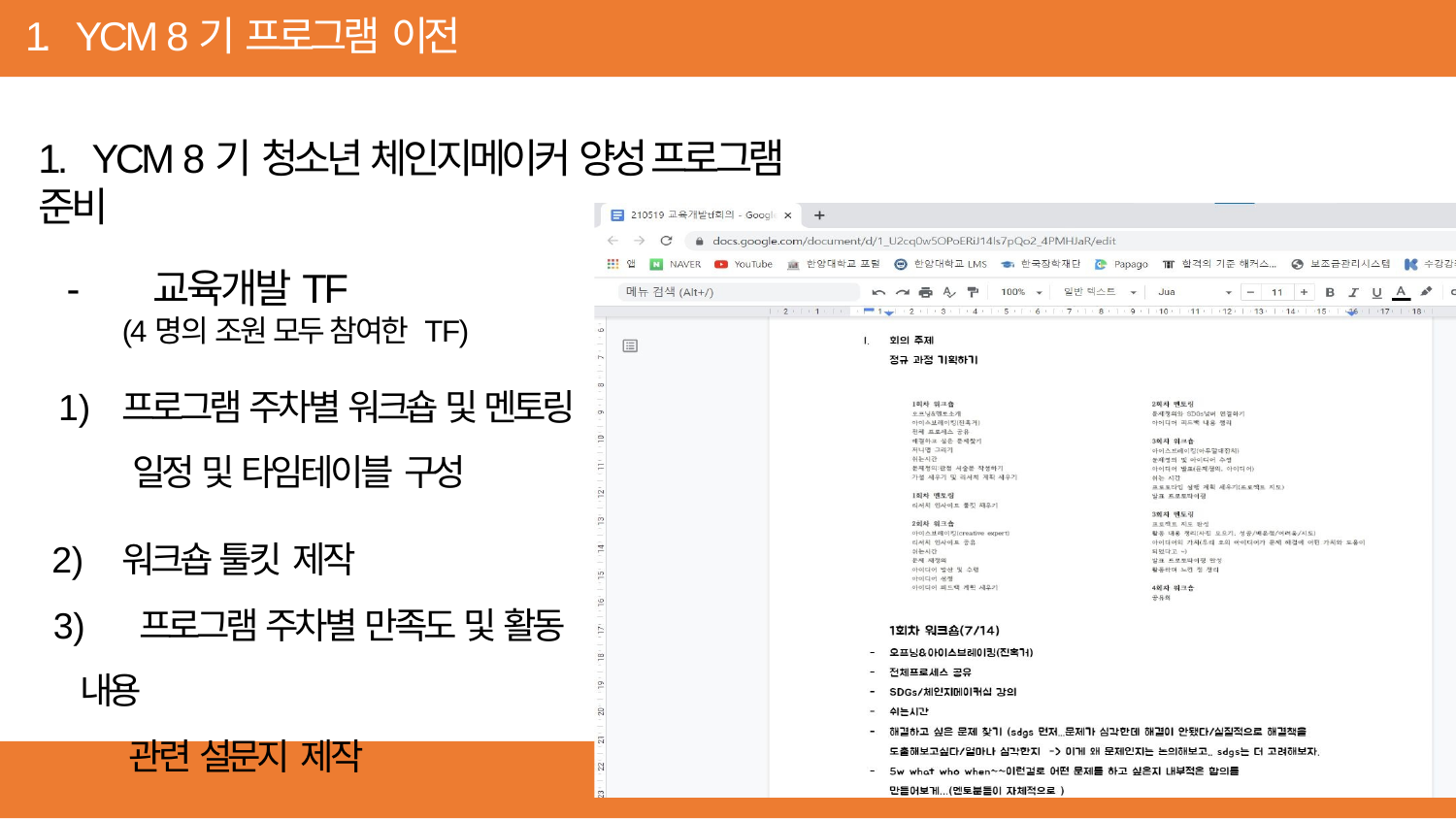

# 1.    YCM 8기 프로그램 이전
1.   YCM 8기 청소년 체인지메이커 양성 프로그램 준비

-	교육개발TF
(4명의 조원 모두 참여한 TF)
프로그램 주차별 워크숍 및 멘토링  일정 및 타임테이블 구성
워크숍 툴킷 제작
       프로그램 주차별 만족도 및 활동 내용
           관련 설문지 제작